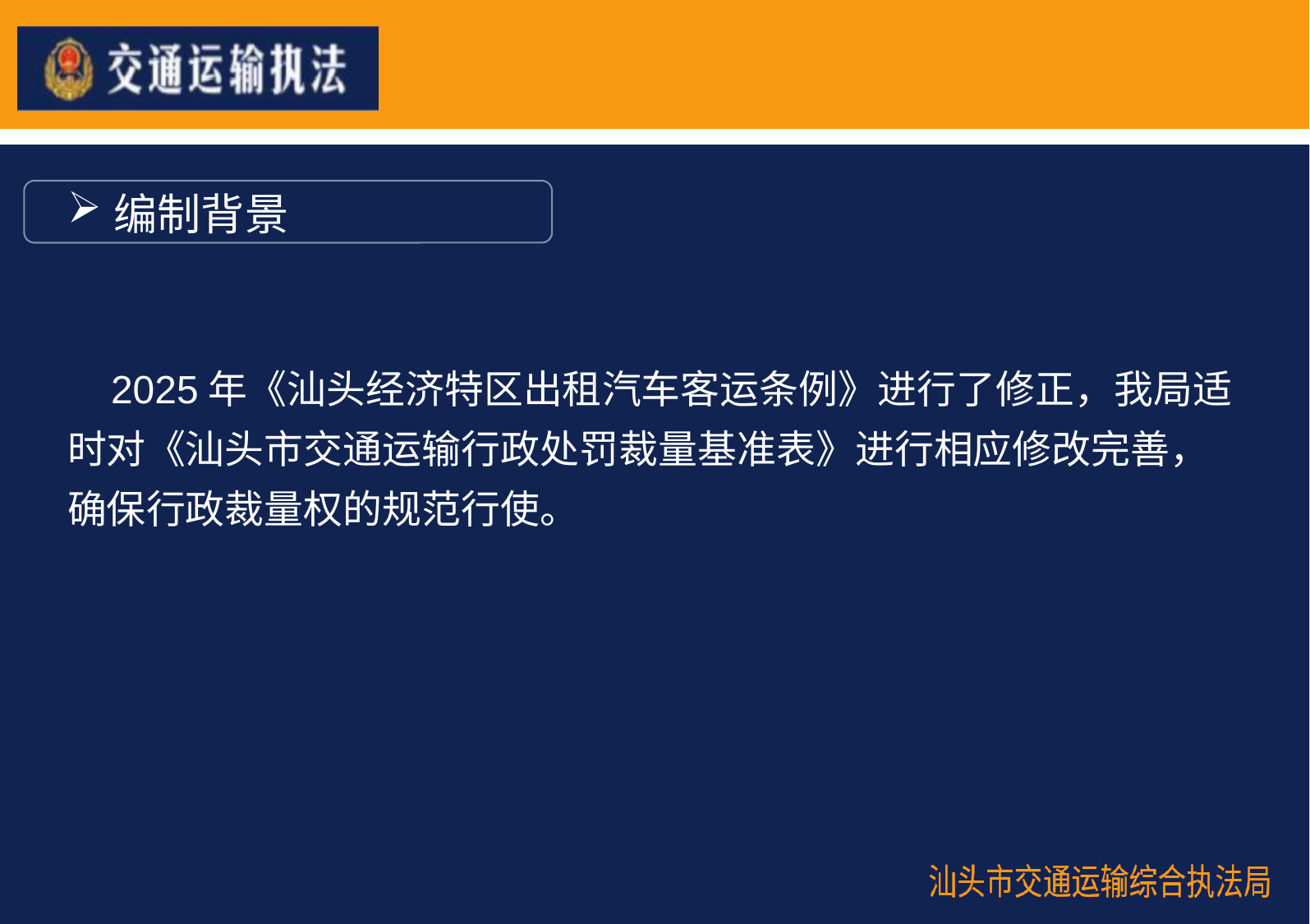

编制背景
    2025年《汕头经济特区出租汽车客运条例》进行了修正，我局适时对《汕头市交通运输行政处罚裁量基准表》进行相应修改完善，确保行政裁量权的规范行使。